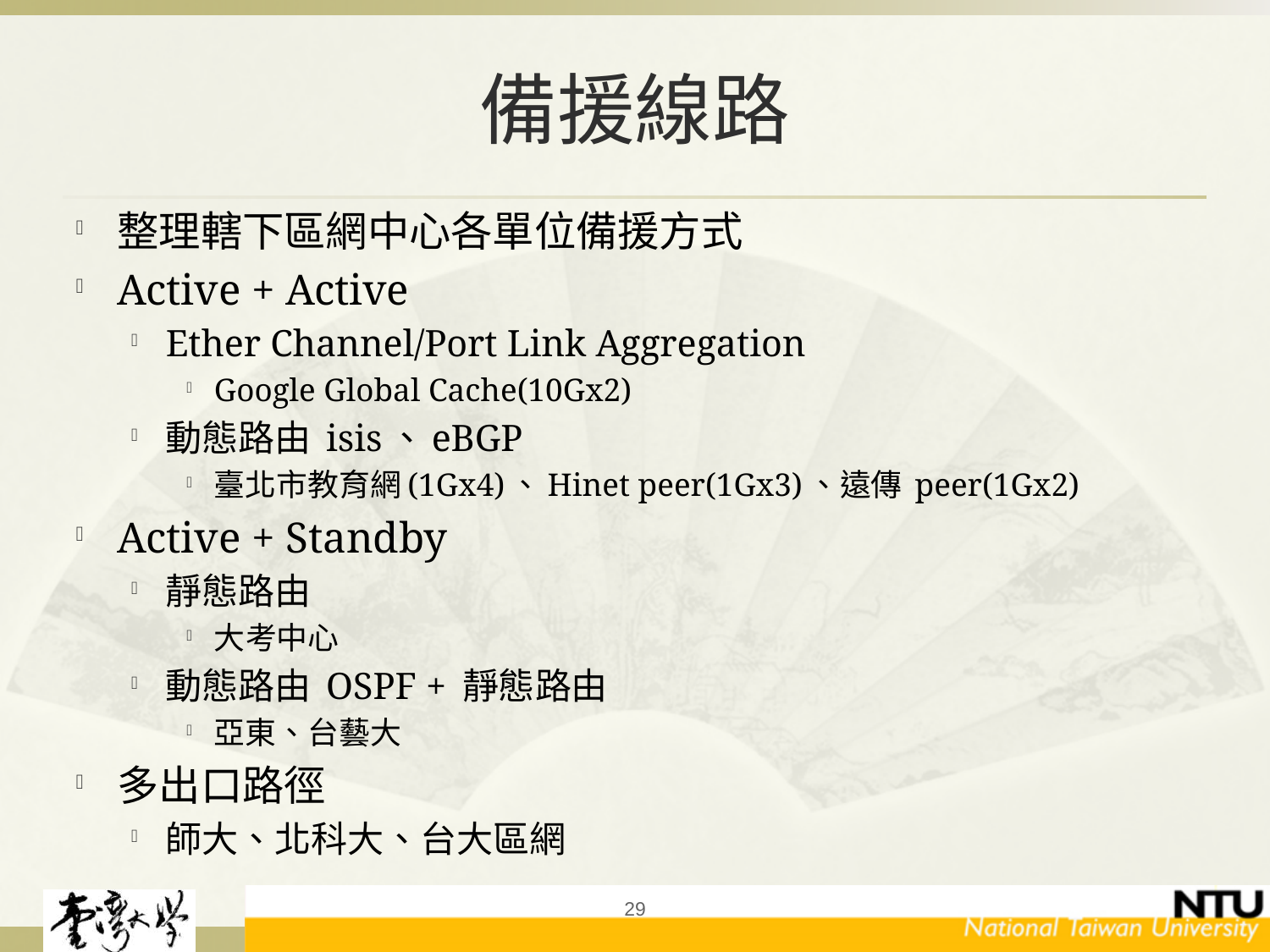

# 備援線路
整理轄下區網中心各單位備援方式
Active + Active
Ether Channel/Port Link Aggregation
Google Global Cache(10Gx2)
動態路由 isis、eBGP
臺北市教育網(1Gx4)、Hinet peer(1Gx3)、遠傳 peer(1Gx2)
Active + Standby
靜態路由
大考中心
動態路由 OSPF + 靜態路由
亞東、台藝大
多出口路徑
師大、北科大、台大區網

29